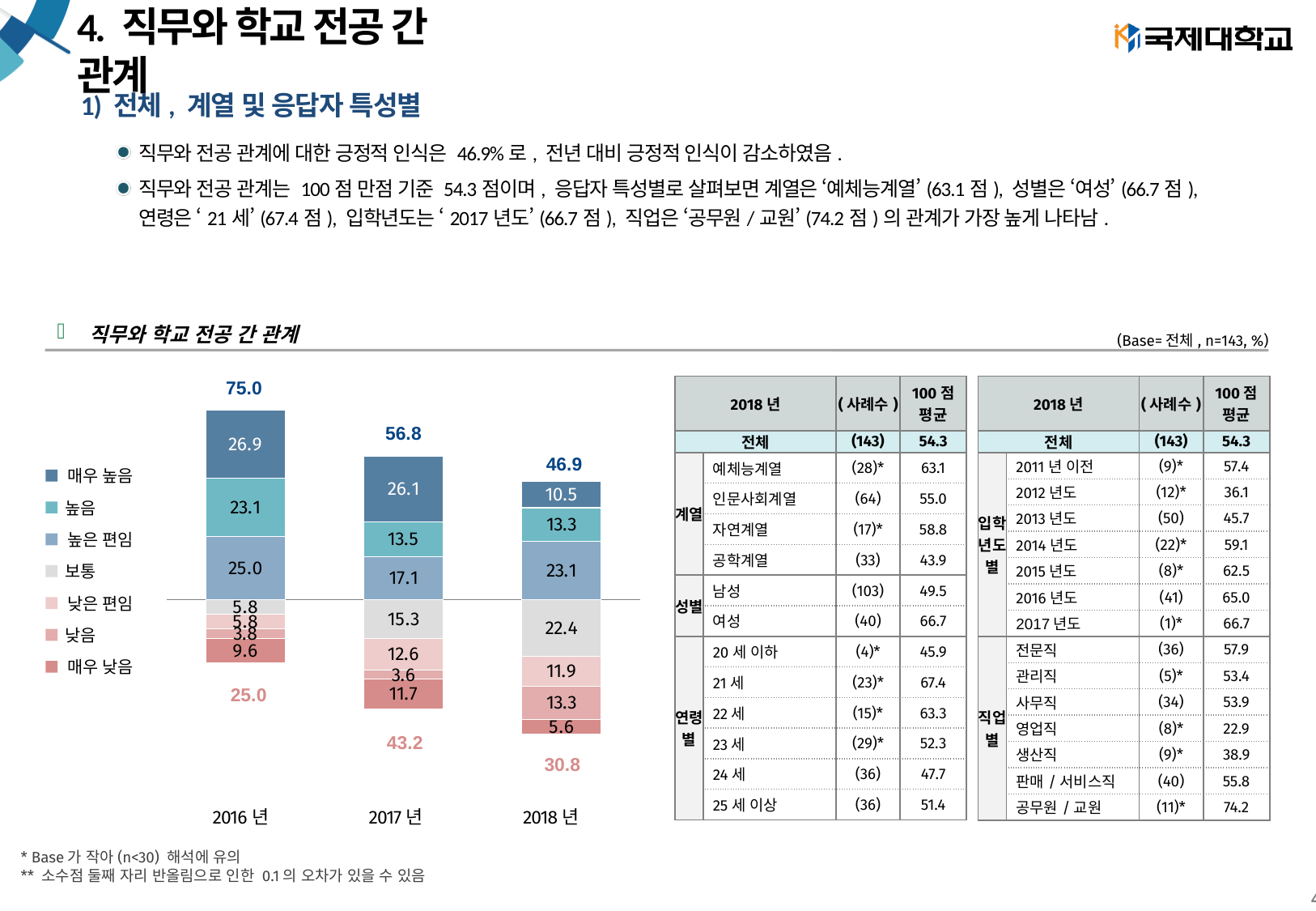

# 4. 직무와 학교 전공 간 관계
1) 전체, 계열 및 응답자 특성별
직무와 전공 관계에 대한 긍정적 인식은 46.9%로, 전년 대비 긍정적 인식이 감소하였음.
직무와 전공 관계는 100점 만점 기준 54.3점이며, 응답자 특성별로 살펴보면 계열은 ‘예체능계열’(63.1점), 성별은 ‘여성’(66.7점),
연령은 ‘21세’(67.4점), 입학년도는 ‘2017년도’(66.7점), 직업은 ‘공무원/교원’(74.2점)의 관계가 가장 높게 나타남.
직무와 학교 전공 간 관계
(Base=전체, n=143, %)
75.0
| 2018년 |  | (사례수) | 100점 평균 |
| --- | --- | --- | --- |
| 전체 |  | (143) | 54.3 |
| 계열 | 예체능계열 | (28)\* | 63.1 |
|  | 인문사회계열 | (64) | 55.0 |
|  | 자연계열 | (17)\* | 58.8 |
|  | 공학계열 | (33) | 43.9 |
| 성별 | 남성 | (103) | 49.5 |
|  | 여성 | (40) | 66.7 |
| 연령별 | 20세 이하 | (4)\* | 45.9 |
|  | 21세 | (23)\* | 67.4 |
|  | 22세 | (15)\* | 63.3 |
|  | 23세 | (29)\* | 52.3 |
|  | 24세 | (36) | 47.7 |
|  | 25세 이상 | (36) | 51.4 |
| 2018년 |  | (사례수) | 100점 평균 |
| --- | --- | --- | --- |
| 전체 |  | (143) | 54.3 |
| 입학 년도별 | 2011년 이전 | (9)\* | 57.4 |
|  | 2012년도 | (12)\* | 36.1 |
|  | 2013년도 | (50) | 45.7 |
|  | 2014년도 | (22)\* | 59.1 |
|  | 2015년도 | (8)\* | 62.5 |
|  | 2016년도 | (41) | 65.0 |
|  | 2017년도 | (1)\* | 66.7 |
| 직업별 | 전문직 | (36) | 57.9 |
|  | 관리직 | (5)\* | 53.4 |
|  | 사무직 | (34) | 53.9 |
|  | 영업직 | (8)\* | 22.9 |
|  | 생산직 | (9)\* | 38.9 |
|  | 판매/서비스직 | (40) | 55.8 |
|  | 공무원/교원 | (11)\* | 74.2 |

### Chart

| Category | 높은 편임 | 높음 | 매우 높음 | 보통 | 낮은 편임 | 낮음 | 매우 낮음 |
|---|---|---|---|---|---|---|---|
| 2016년 | 25.0 | 23.076923076923077 | 26.923076923076923 | -5.769230769230769 | -5.769230769230769 | -3.8461538461538463 | -9.615384615384615 |
| 2017년 | 17.117117117117118 | 13.513513513513514 | 26.126126126126124 | -15.315315315315313 | -12.612612612612612 | -3.6036036036036037 | -11.711711711711711 |
| 2018년 | 23.076923076923077 | 13.286713286713287 | 10.48951048951049 | -22.3776223776224 | -11.8881118881119 | -13.2867132867133 | -5.59440559440559 |
56.8
46.9
매우 높음

높음

높은 편임

보통

낮은 편임

낮음

매우 낮음

25.0
43.2
30.8
| 2016년 | 2017년 | 2018년 |
| --- | --- | --- |
* Base가 작아(n<30) 해석에 유의
** 소수점 둘째 자리 반올림으로 인한 0.1의 오차가 있을 수 있음